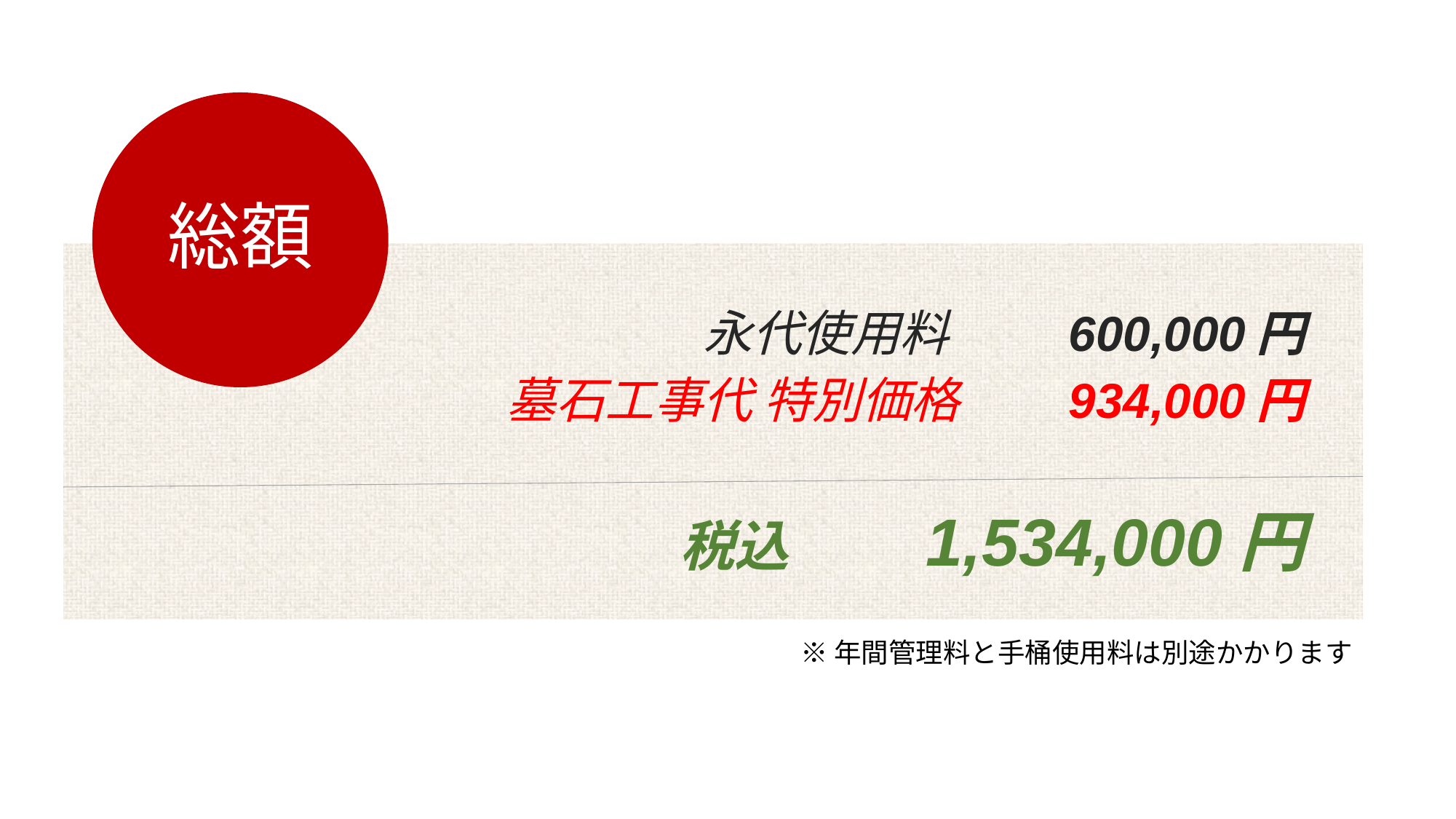

総額

永代使用料 　　600,000円
墓石工事代 特別価格　　934,000円
税込　　1,534,000円
※年間管理料と手桶使用料は別途かかります